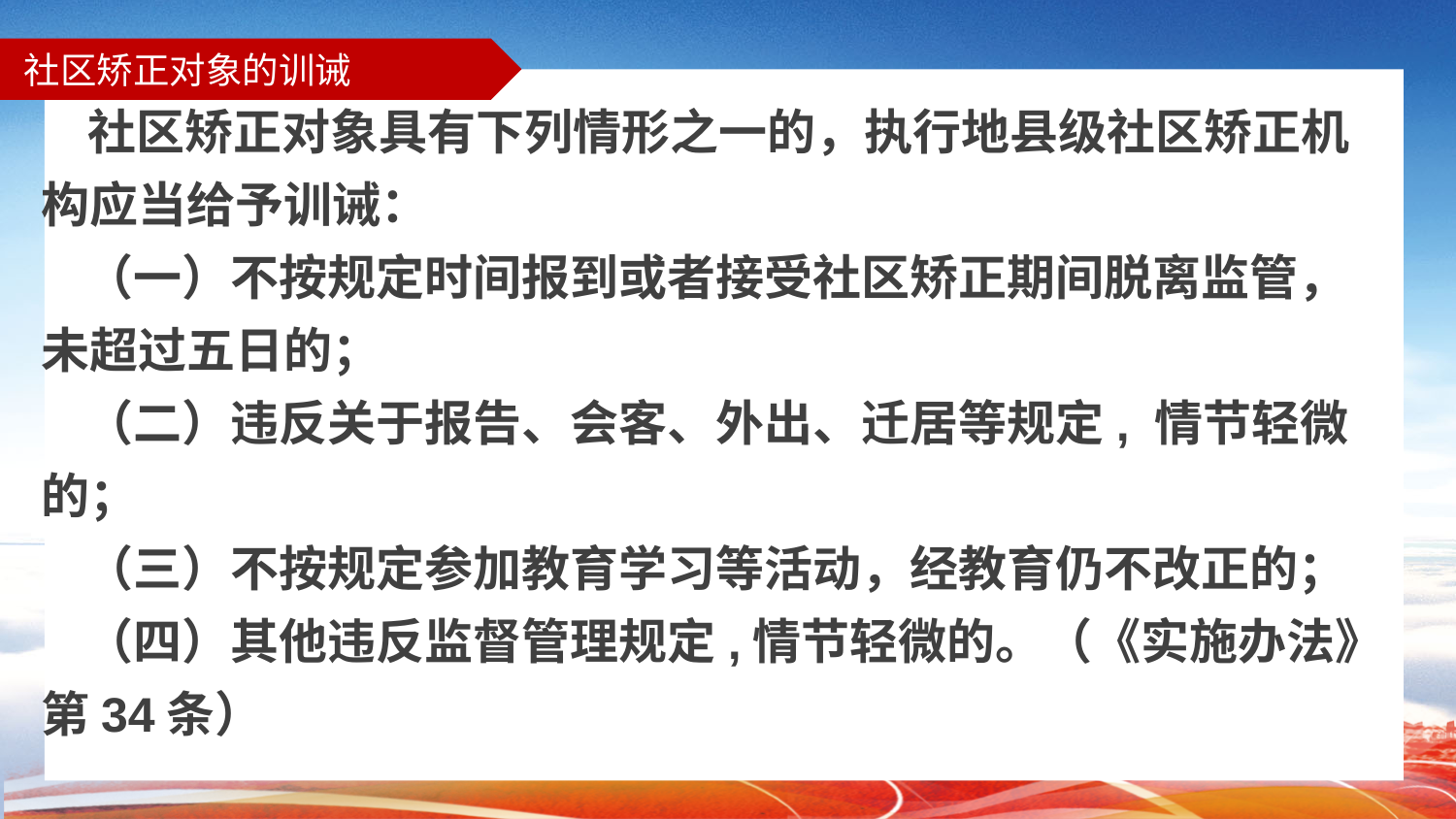

# 社区矫正对象的训诫
    社区矫正对象具有下列情形之一的，执行地县级社区矫正机构应当给予训诫：
   （一）不按规定时间报到或者接受社区矫正期间脱离监管，未超过五日的；
   （二）违反关于报告、会客、外出、迁居等规定, 情节轻微的；
   （三）不按规定参加教育学习等活动，经教育仍不改正的；
   （四）其他违反监督管理规定,情节轻微的。（《实施办法》第34条）